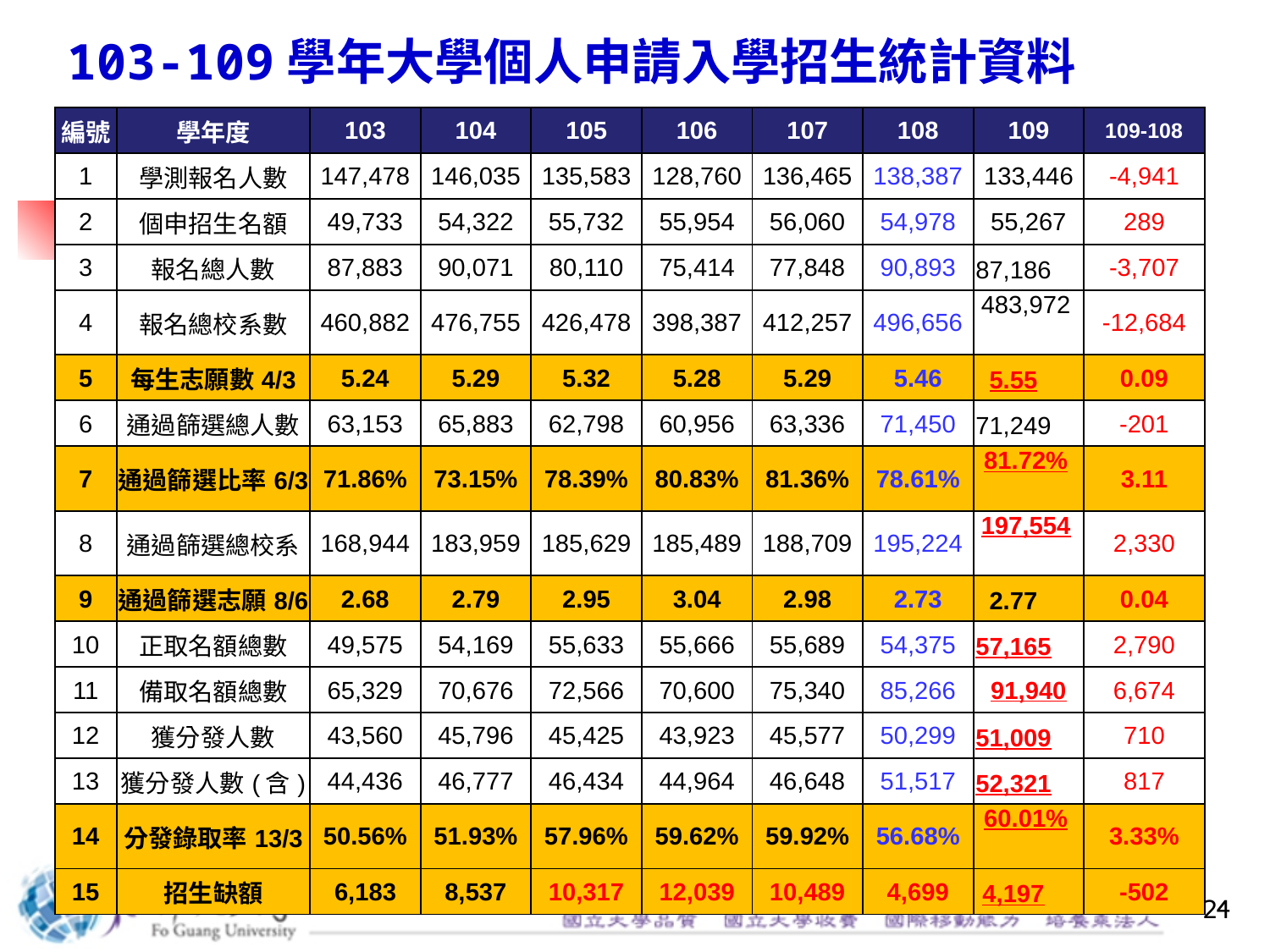

103-109學年大學個人申請入學招生統計資料
| 編號 | 學年度 | 103 | 104 | 105 | 106 | 107 | 108 | 109 | 109-108 |
| --- | --- | --- | --- | --- | --- | --- | --- | --- | --- |
| 1 | 學測報名人數 | 147,478 | 146,035 | 135,583 | 128,760 | 136,465 | 138,387 | 133,446 | -4,941 |
| 2 | 個申招生名額 | 49,733 | 54,322 | 55,732 | 55,954 | 56,060 | 54,978 | 55,267 | 289 |
| 3 | 報名總人數 | 87,883 | 90,071 | 80,110 | 75,414 | 77,848 | 90,893 | 87,186 | -3,707 |
| 4 | 報名總校系數 | 460,882 | 476,755 | 426,478 | 398,387 | 412,257 | 496,656 | 483,972 | -12,684 |
| 5 | 每生志願數4/3 | 5.24 | 5.29 | 5.32 | 5.28 | 5.29 | 5.46 | 5.55 | 0.09 |
| 6 | 通過篩選總人數 | 63,153 | 65,883 | 62,798 | 60,956 | 63,336 | 71,450 | 71,249 | -201 |
| 7 | 通過篩選比率6/3 | 71.86% | 73.15% | 78.39% | 80.83% | 81.36% | 78.61% | 81.72% | 3.11 |
| 8 | 通過篩選總校系 | 168,944 | 183,959 | 185,629 | 185,489 | 188,709 | 195,224 | 197,554 | 2,330 |
| 9 | 通過篩選志願8/6 | 2.68 | 2.79 | 2.95 | 3.04 | 2.98 | 2.73 | 2.77 | 0.04 |
| 10 | 正取名額總數 | 49,575 | 54,169 | 55,633 | 55,666 | 55,689 | 54,375 | 57,165 | 2,790 |
| 11 | 備取名額總數 | 65,329 | 70,676 | 72,566 | 70,600 | 75,340 | 85,266 | 91,940 | 6,674 |
| 12 | 獲分發人數 | 43,560 | 45,796 | 45,425 | 43,923 | 45,577 | 50,299 | 51,009 | 710 |
| 13 | 獲分發人數(含) | 44,436 | 46,777 | 46,434 | 44,964 | 46,648 | 51,517 | 52,321 | 817 |
| 14 | 分發錄取率13/3 | 50.56% | 51.93% | 57.96% | 59.62% | 59.92% | 56.68% | 60.01% | 3.33% |
| 15 | 招生缺額 | 6,183 | 8,537 | 10,317 | 12,039 | 10,489 | 4,699 | 4,197 | -502 |

24